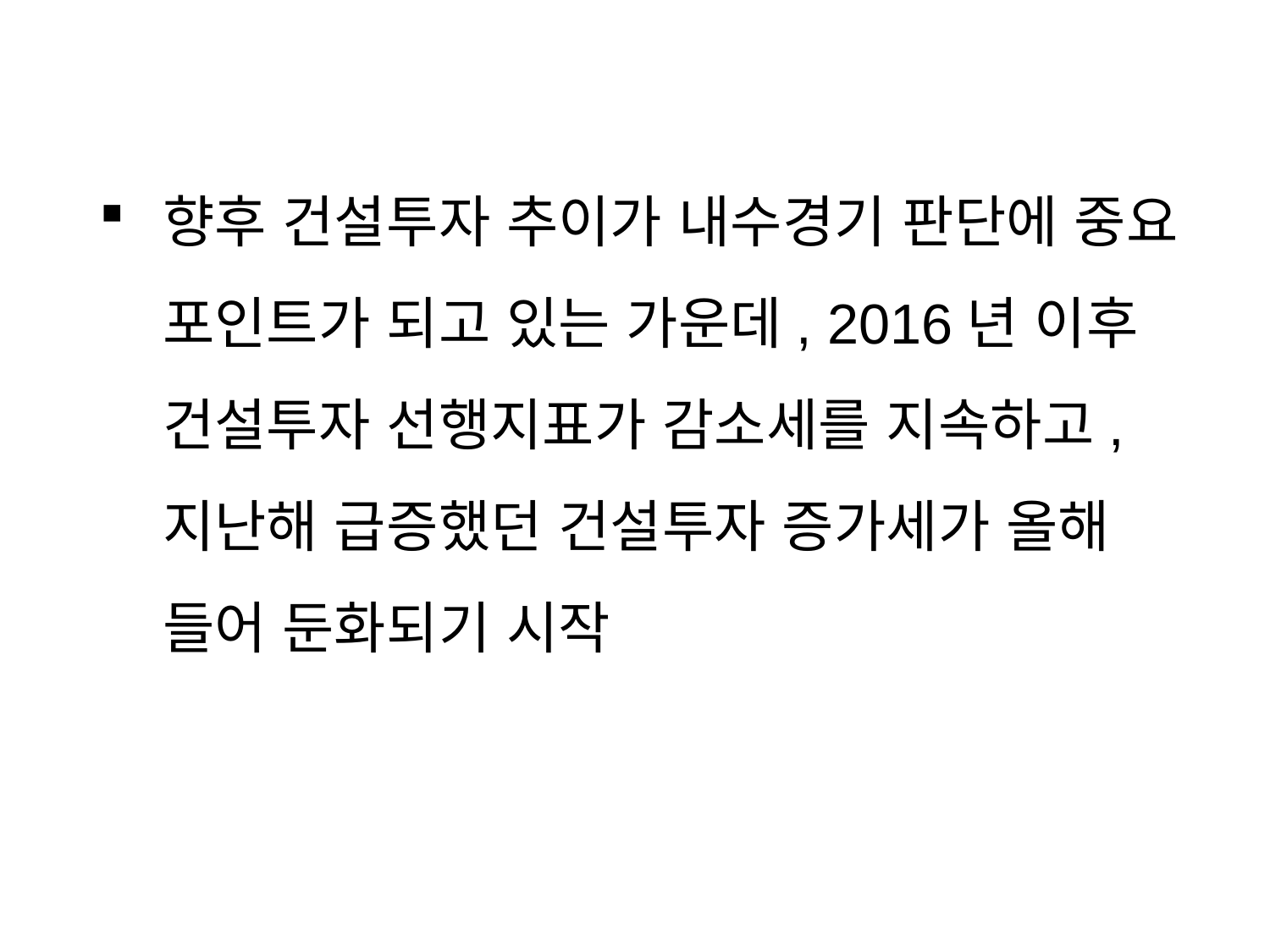

향후 건설투자 추이가 내수경기 판단에 중요 포인트가 되고 있는 가운데, 2016년 이후 건설투자 선행지표가 감소세를 지속하고, 지난해 급증했던 건설투자 증가세가 올해 들어 둔화되기 시작